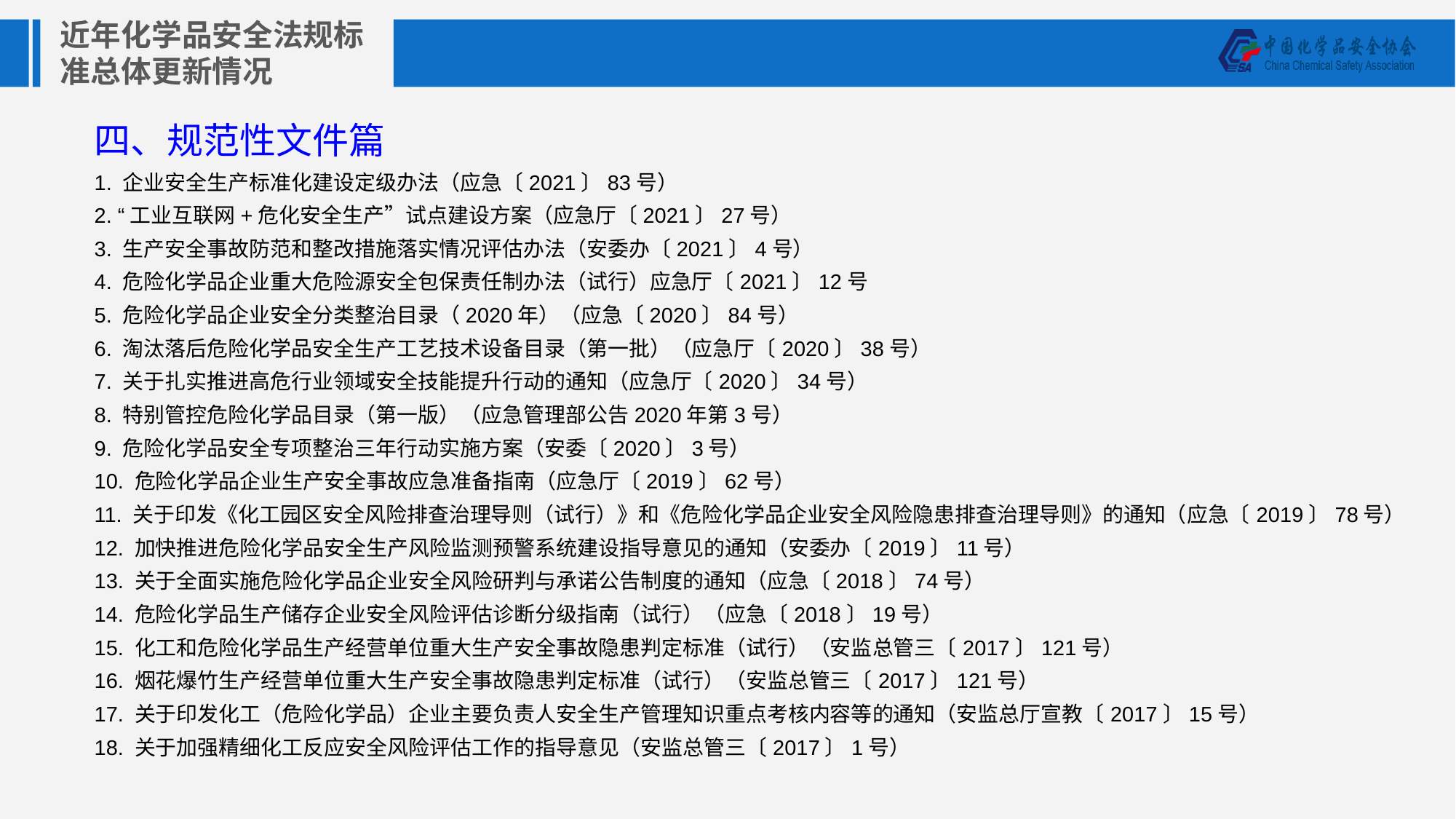

四、规范性文件篇
1. 企业安全生产标准化建设定级办法（应急〔2021〕83号）
2. “工业互联网+危化安全生产”试点建设方案（应急厅〔2021〕27号）
3. 生产安全事故防范和整改措施落实情况评估办法（安委办〔2021〕4号）
4. 危险化学品企业重大危险源安全包保责任制办法（试行）应急厅〔2021〕12号
5. 危险化学品企业安全分类整治目录（2020年）（应急〔2020〕84号）
6. 淘汰落后危险化学品安全生产工艺技术设备目录（第一批）（应急厅〔2020〕38号）
7. 关于扎实推进高危行业领域安全技能提升行动的通知（应急厅〔2020〕34号）
8. 特别管控危险化学品目录（第一版）（应急管理部公告2020年第3号）
9. 危险化学品安全专项整治三年行动实施方案（安委〔2020〕3号）
10. 危险化学品企业生产安全事故应急准备指南（应急厅〔2019〕62号）
11. 关于印发《化工园区安全风险排查治理导则（试行）》和《危险化学品企业安全风险隐患排查治理导则》的通知（应急〔2019〕78号）
12. 加快推进危险化学品安全生产风险监测预警系统建设指导意见的通知（安委办〔2019〕11号）
13. 关于全面实施危险化学品企业安全风险研判与承诺公告制度的通知（应急〔2018〕74号）
14. 危险化学品生产储存企业安全风险评估诊断分级指南（试行）（应急〔2018〕19号）
15. 化工和危险化学品生产经营单位重大生产安全事故隐患判定标准（试行）（安监总管三〔2017〕121号）
16. 烟花爆竹生产经营单位重大生产安全事故隐患判定标准（试行）（安监总管三〔2017〕121号）
17. 关于印发化工（危险化学品）企业主要负责人安全生产管理知识重点考核内容等的通知（安监总厅宣教〔2017〕15号）
18. 关于加强精细化工反应安全风险评估工作的指导意见（安监总管三〔2017〕1号）